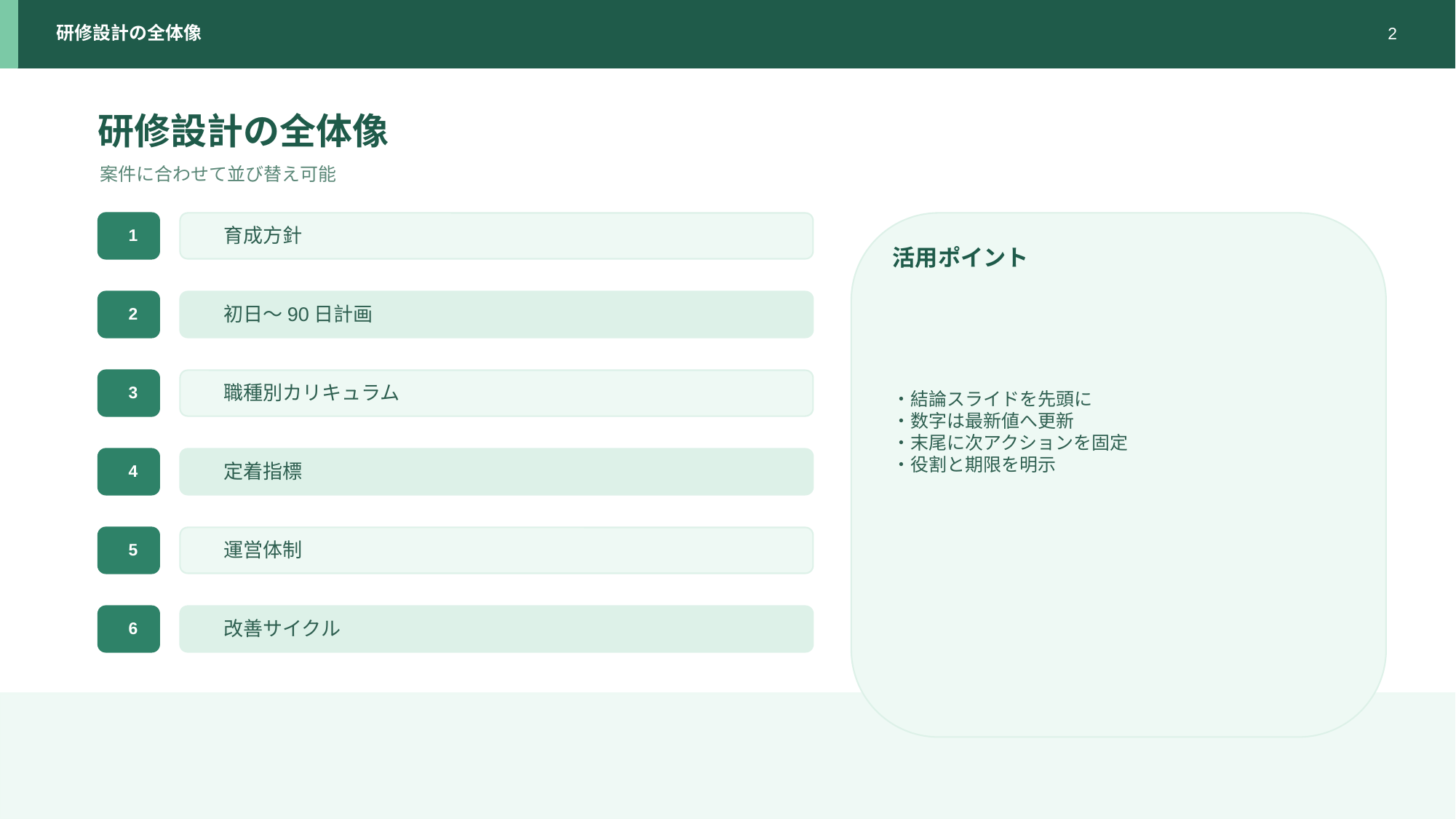

研修設計の全体像
2
研修設計の全体像
案件に合わせて並び替え可能

1
育成方針
活用ポイント

・結論スライドを先頭に
・数字は最新値へ更新
・末尾に次アクションを固定
・役割と期限を明示
2
初日〜90日計画

3
職種別カリキュラム

4
定着指標

5
運営体制

6
改善サイクル